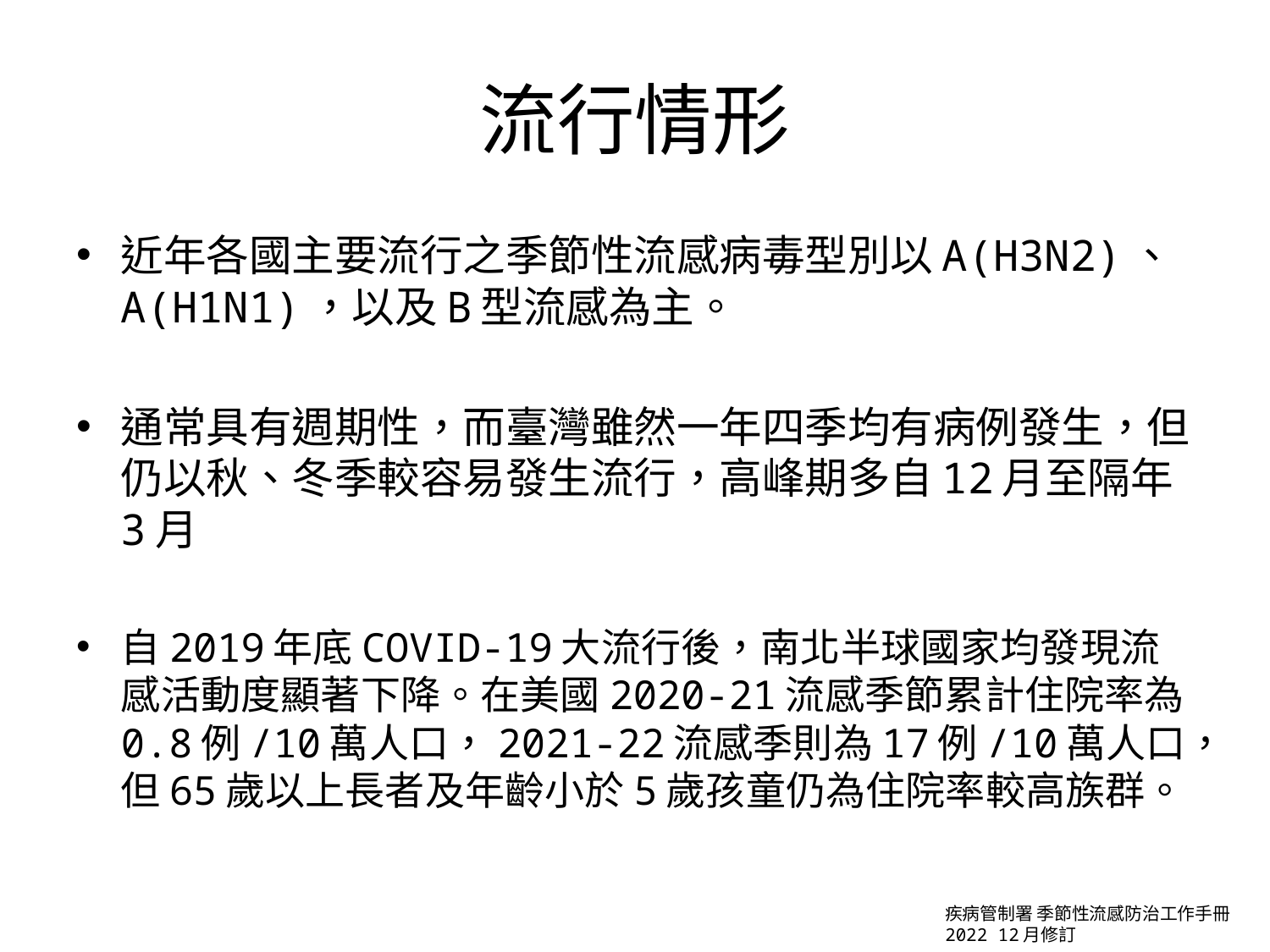

# 流行情形
近年各國主要流行之季節性流感病毒型別以A(H3N2)、A(H1N1)，以及B型流感為主。

通常具有週期性，而臺灣雖然一年四季均有病例發生，但仍以秋、冬季較容易發生流行，高峰期多自12月至隔年3月

自2019年底COVID-19大流行後，南北半球國家均發現流感活動度顯著下降。在美國2020-21流感季節累計住院率為0.8例/10萬人口，2021-22流感季則為17例/10萬人口，但65歲以上長者及年齡小於5歲孩童仍為住院率較高族群。
疾病管制署 季節性流感防治工作手冊 2022 12月修訂